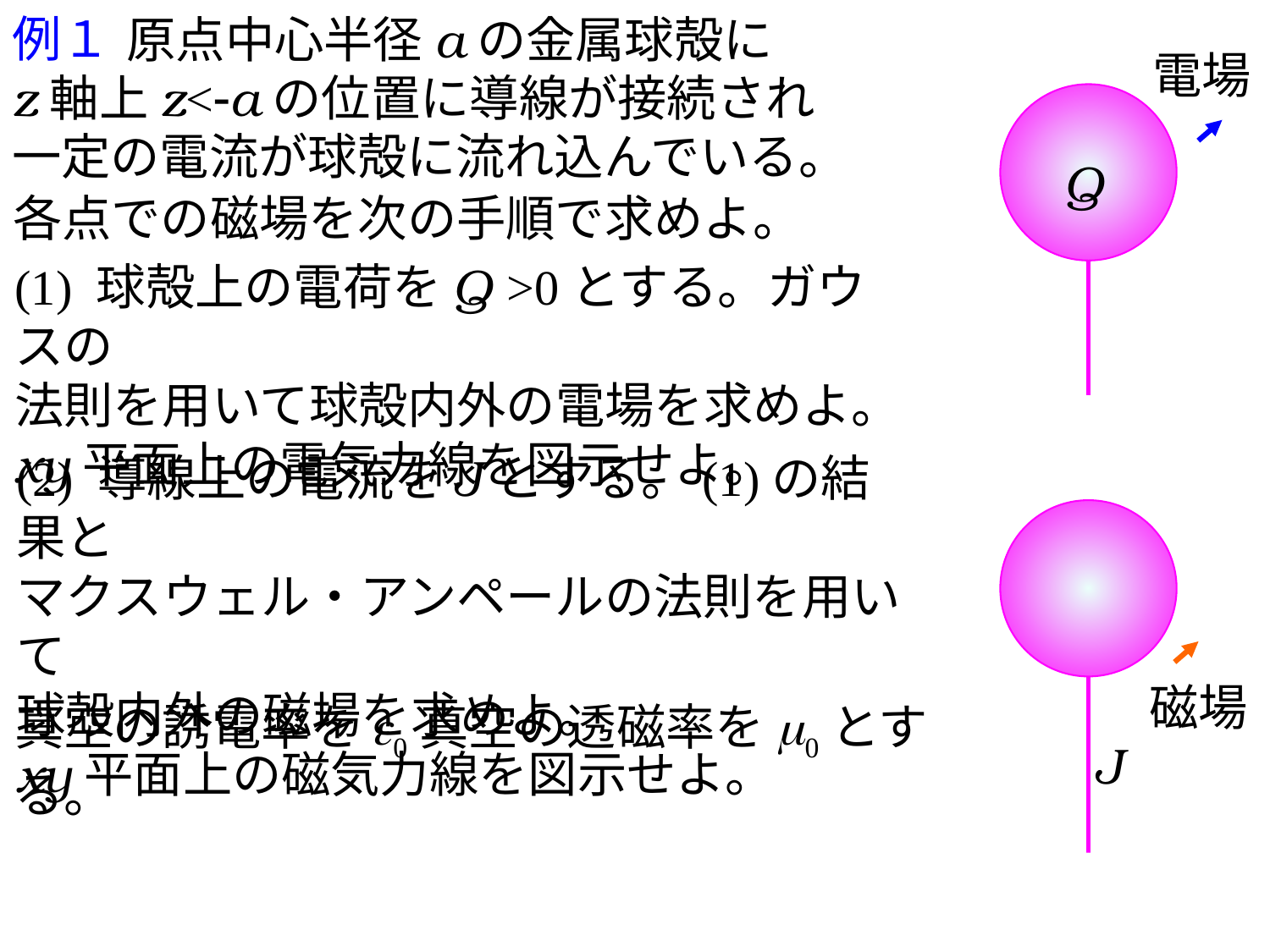

例１
原点中心半径aの金属球殻に
電場
z軸上z<−aの位置に導線が接続され

一定の電流が球殻に流れ込んでいる。

Q
各点での磁場を次の手順で求めよ。
(1) 球殻上の電荷をQ >0とする。ガウスの
法則を用いて球殻内外の電場を求めよ。
xy平面上の電気力線を図示せよ。

(2) 導線上の電流をJとする。(1)の結果と
マクスウェル・アンペールの法則を用いて
球殻内外の磁場を求めよ。
xy平面上の磁気力線を図示せよ。

磁場

真空の誘電率をε0真空の透磁率をμ0とする。
J